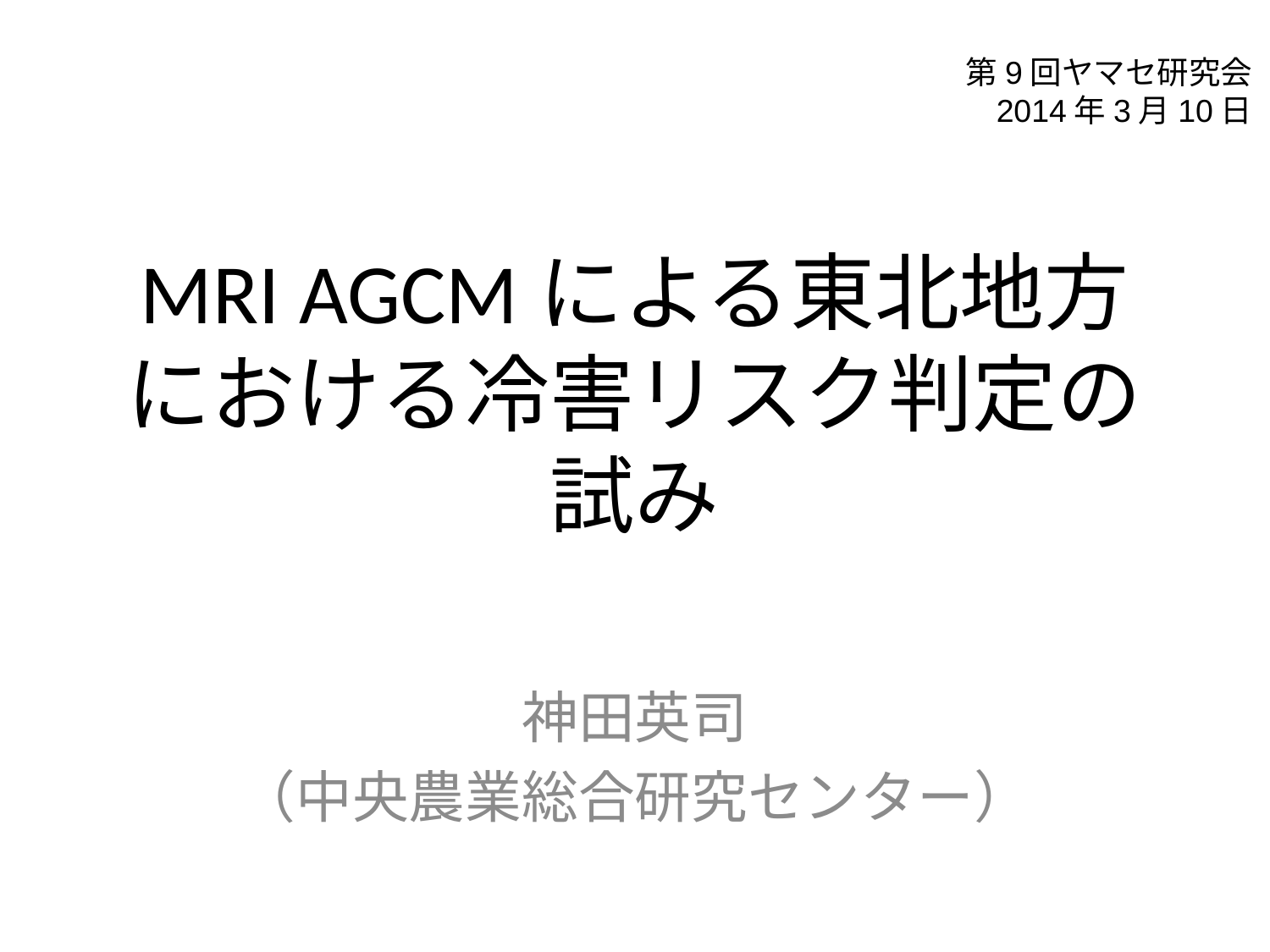

第9回ヤマセ研究会
2014年3月10日
# MRI AGCMによる東北地方における冷害リスク判定の試み
神田英司
（中央農業総合研究センター）